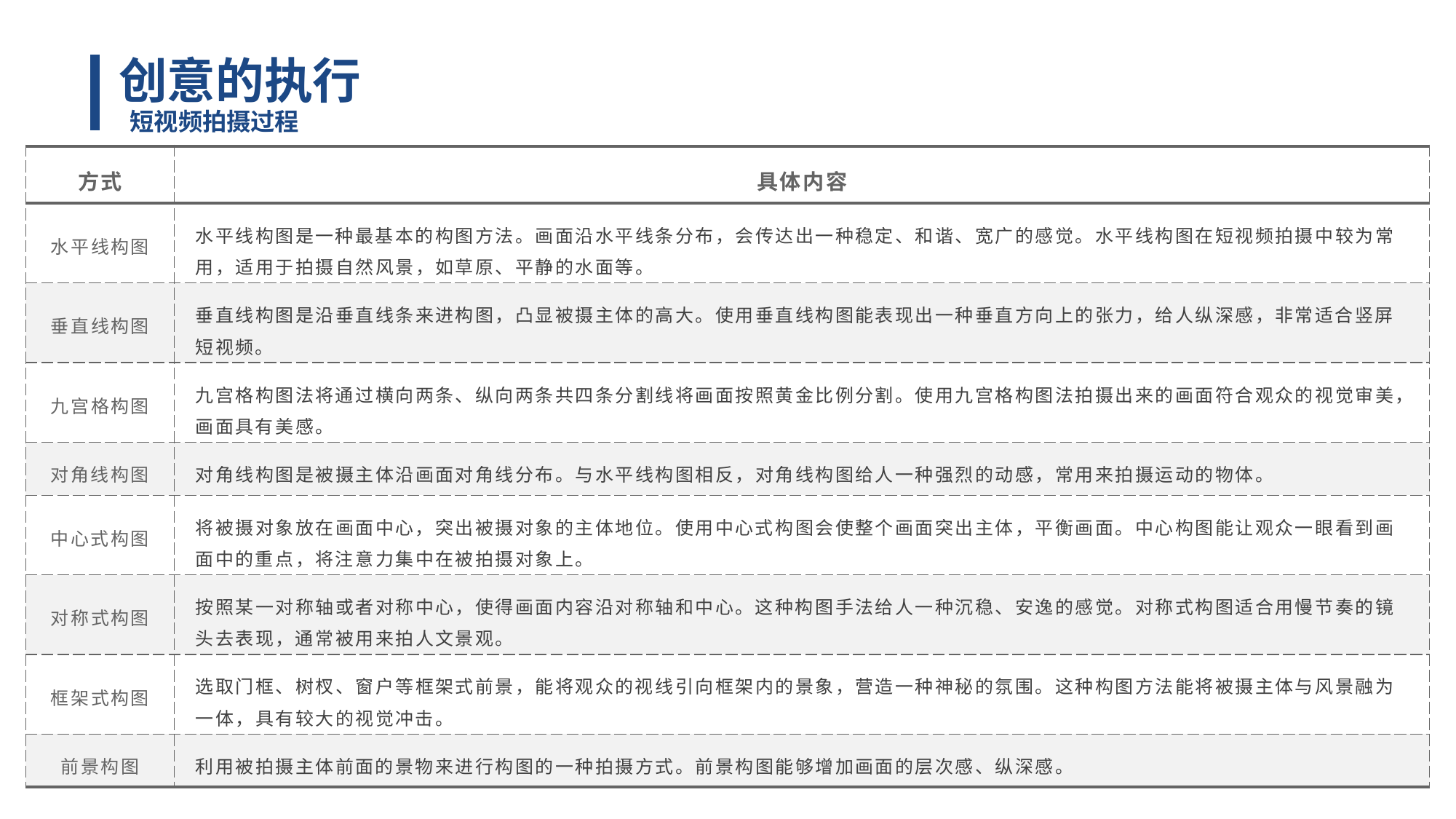

创意的执行
 短视频拍摄过程
| 方式 | 具体内容 |
| --- | --- |
| 水平线构图 | 水平线构图是一种最基本的构图方法。画面沿水平线条分布，会传达出一种稳定、和谐、宽广的感觉。水平线构图在短视频拍摄中较为常用，适用于拍摄自然风景，如草原、平静的水面等。 |
| 垂直线构图 | 垂直线构图是沿垂直线条来进构图，凸显被摄主体的高大。使用垂直线构图能表现出一种垂直方向上的张力，给人纵深感，非常适合竖屏短视频。 |
| 九宫格构图 | 九宫格构图法将通过横向两条、纵向两条共四条分割线将画面按照黄金比例分割。使用九宫格构图法拍摄出来的画面符合观众的视觉审美，画面具有美感。 |
| 对角线构图 | 对角线构图是被摄主体沿画面对角线分布。与水平线构图相反，对角线构图给人一种强烈的动感，常用来拍摄运动的物体。 |
| 中心式构图 | 将被摄对象放在画面中心，突出被摄对象的主体地位。使用中心式构图会使整个画面突出主体，平衡画面。中心构图能让观众一眼看到画面中的重点，将注意力集中在被拍摄对象上。 |
| 对称式构图 | 按照某一对称轴或者对称中心，使得画面内容沿对称轴和中心。这种构图手法给人一种沉稳、安逸的感觉。对称式构图适合用慢节奏的镜头去表现，通常被用来拍人文景观。 |
| 框架式构图 | 选取门框、树杈、窗户等框架式前景，能将观众的视线引向框架内的景象，营造一种神秘的氛围。这种构图方法能将被摄主体与风景融为一体，具有较大的视觉冲击。 |
| 前景构图 | 利用被拍摄主体前面的景物来进行构图的一种拍摄方式。前景构图能够增加画面的层次感、纵深感。 |